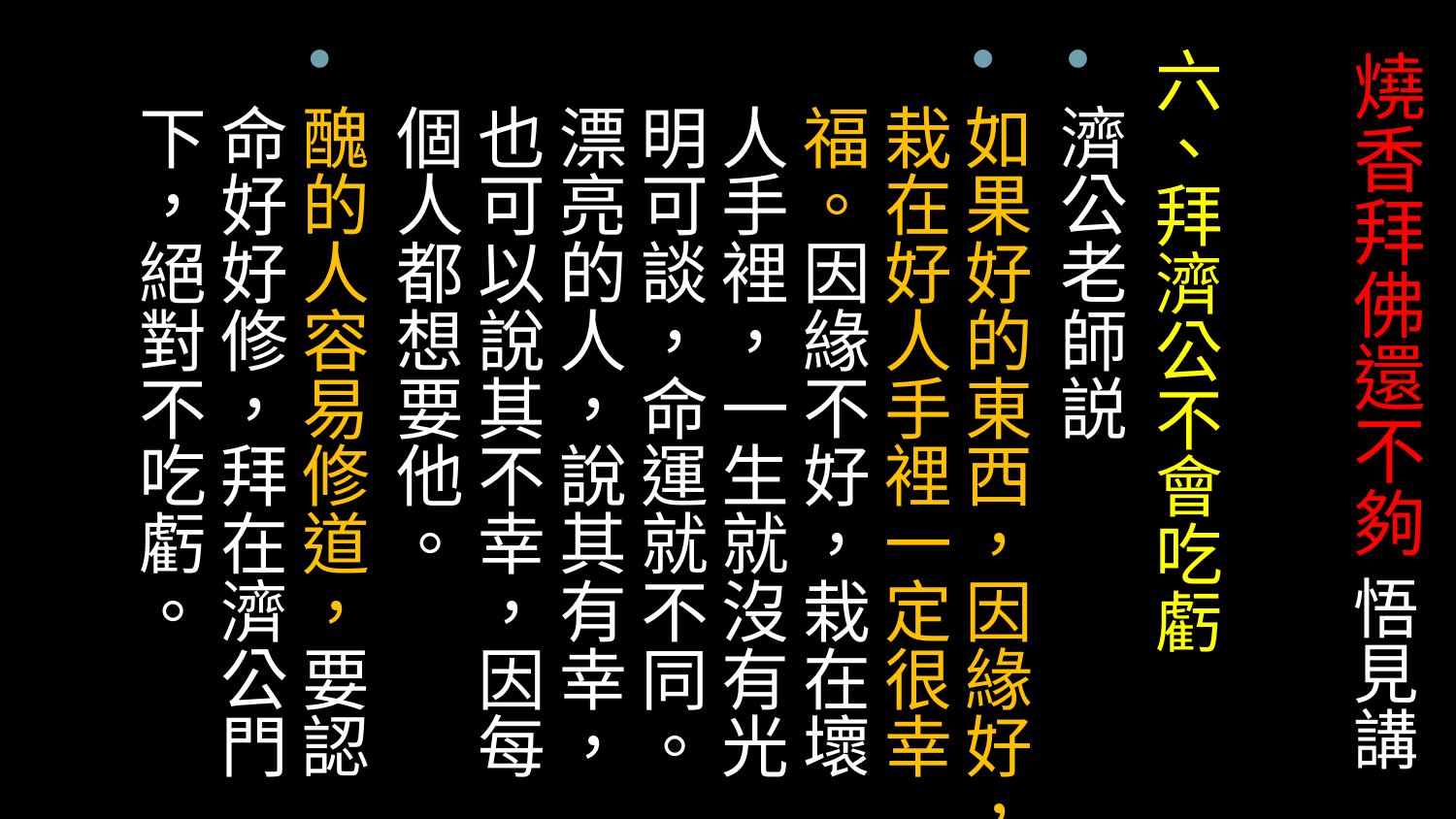

六、拜濟公不會吃虧
濟公老師説
如果好的東西，因緣好，栽在好人手裡一定很幸福。因緣不好，栽在壞人手裡，一生就沒有光明可談，命運就不同。漂亮的人，說其有幸，也可以說其不幸，因每個人都想要他。
醜的人容易修道，要認命好好修，拜在濟公門下，絕對不吃虧。

# 燒香拜佛還不夠 悟見講